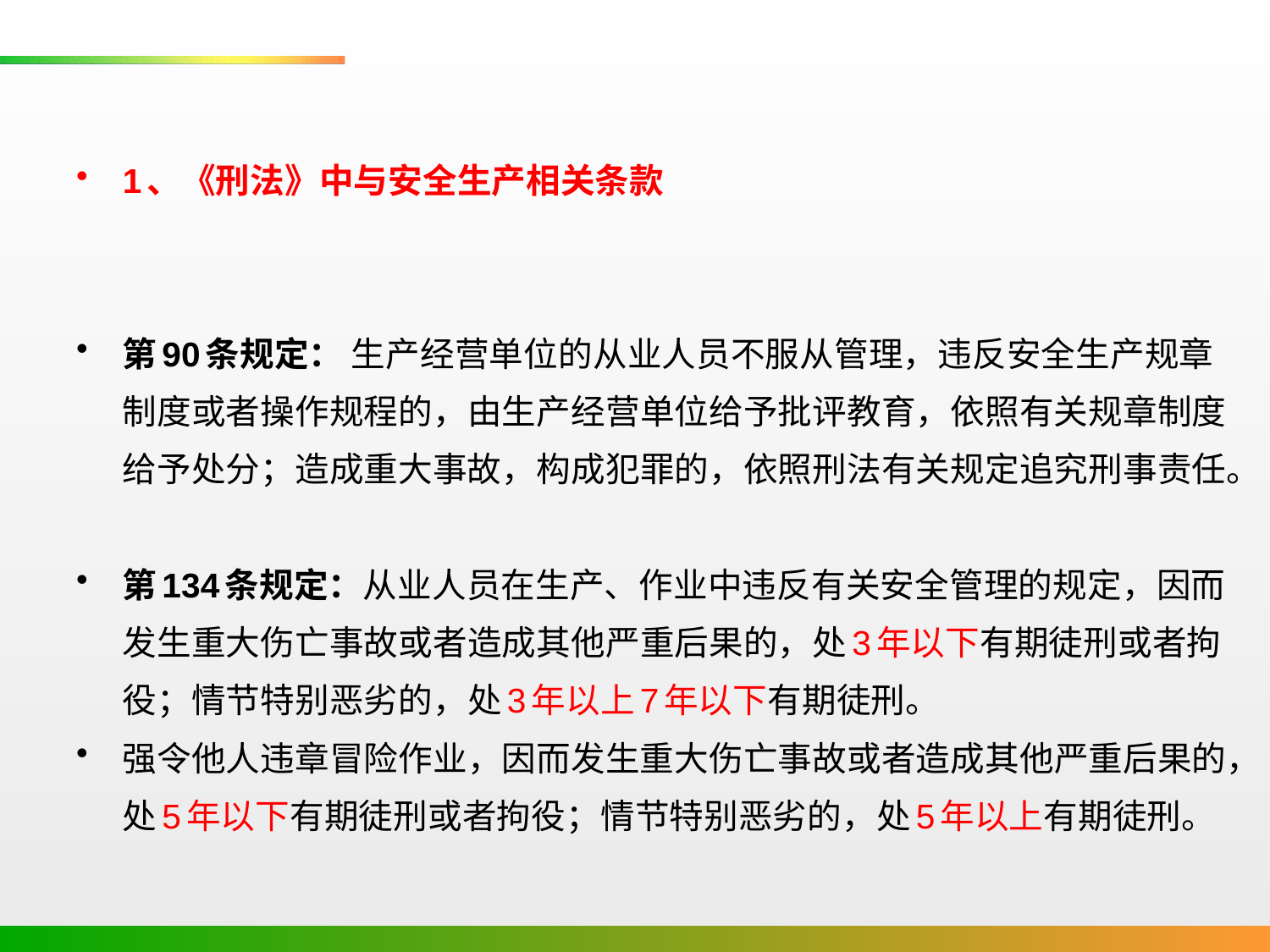

1、《刑法》中与安全生产相关条款

第90条规定： 生产经营单位的从业人员不服从管理，违反安全生产规章制度或者操作规程的，由生产经营单位给予批评教育，依照有关规章制度给予处分；造成重大事故，构成犯罪的，依照刑法有关规定追究刑事责任。

第134条规定：从业人员在生产、作业中违反有关安全管理的规定，因而发生重大伤亡事故或者造成其他严重后果的，处3年以下有期徒刑或者拘役；情节特别恶劣的，处3年以上7年以下有期徒刑。
强令他人违章冒险作业，因而发生重大伤亡事故或者造成其他严重后果的，处5年以下有期徒刑或者拘役；情节特别恶劣的，处5年以上有期徒刑。